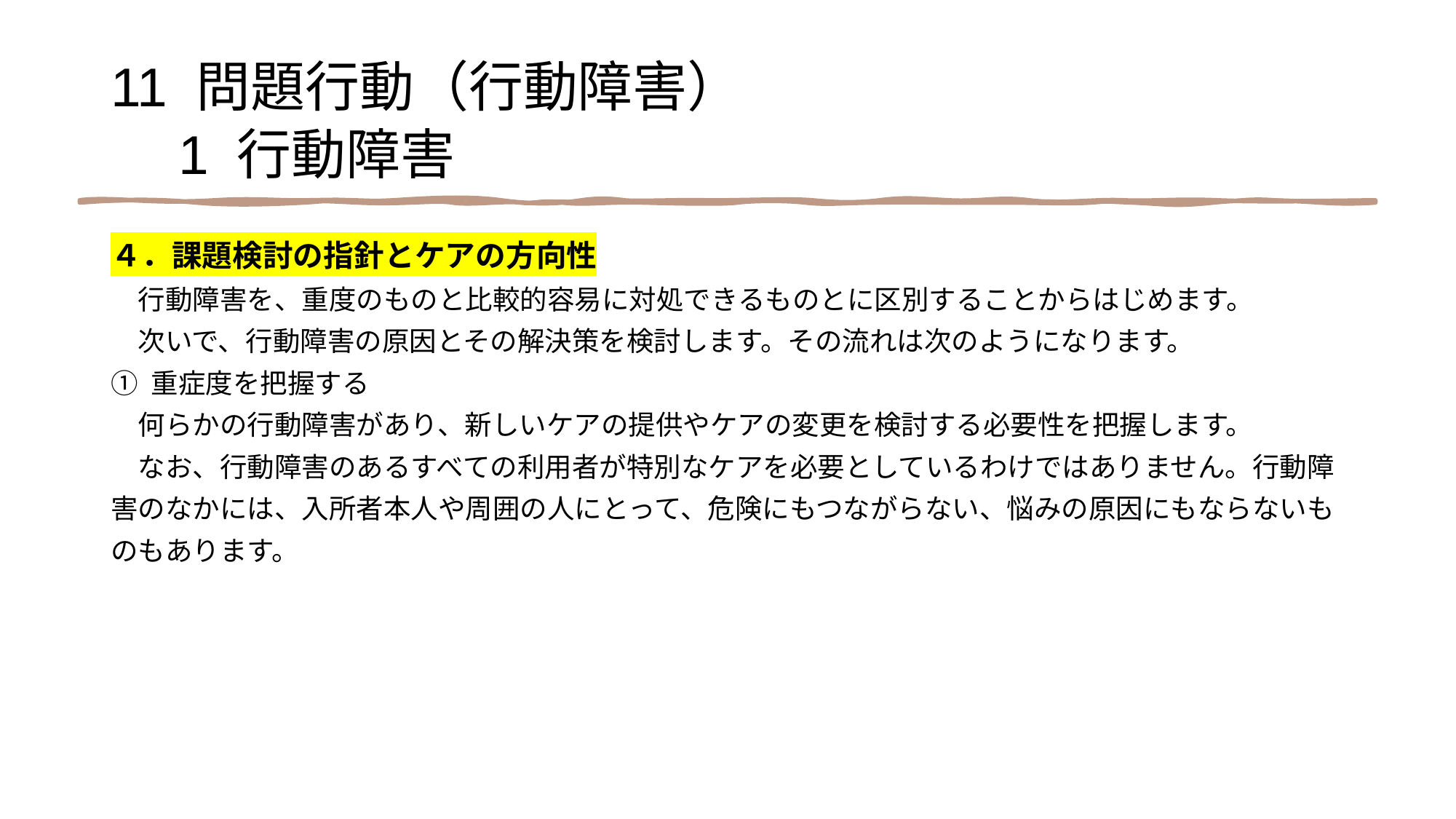

11 問題行動（行動障害）
　1 行動障害

４．課題検討の指針とケアの方向性
　行動障害を、重度のものと比較的容易に対処できるものとに区別することからはじめます。
　次いで、行動障害の原因とその解決策を検討します。その流れは次のようになります。
① 重症度を把握する
　何らかの行動障害があり、新しいケアの提供やケアの変更を検討する必要性を把握します。
　なお、行動障害のあるすべての利用者が特別なケアを必要としているわけではありません。行動障
害のなかには、入所者本人や周囲の人にとって、危険にもつながらない、悩みの原因にもならないも
のもあります。